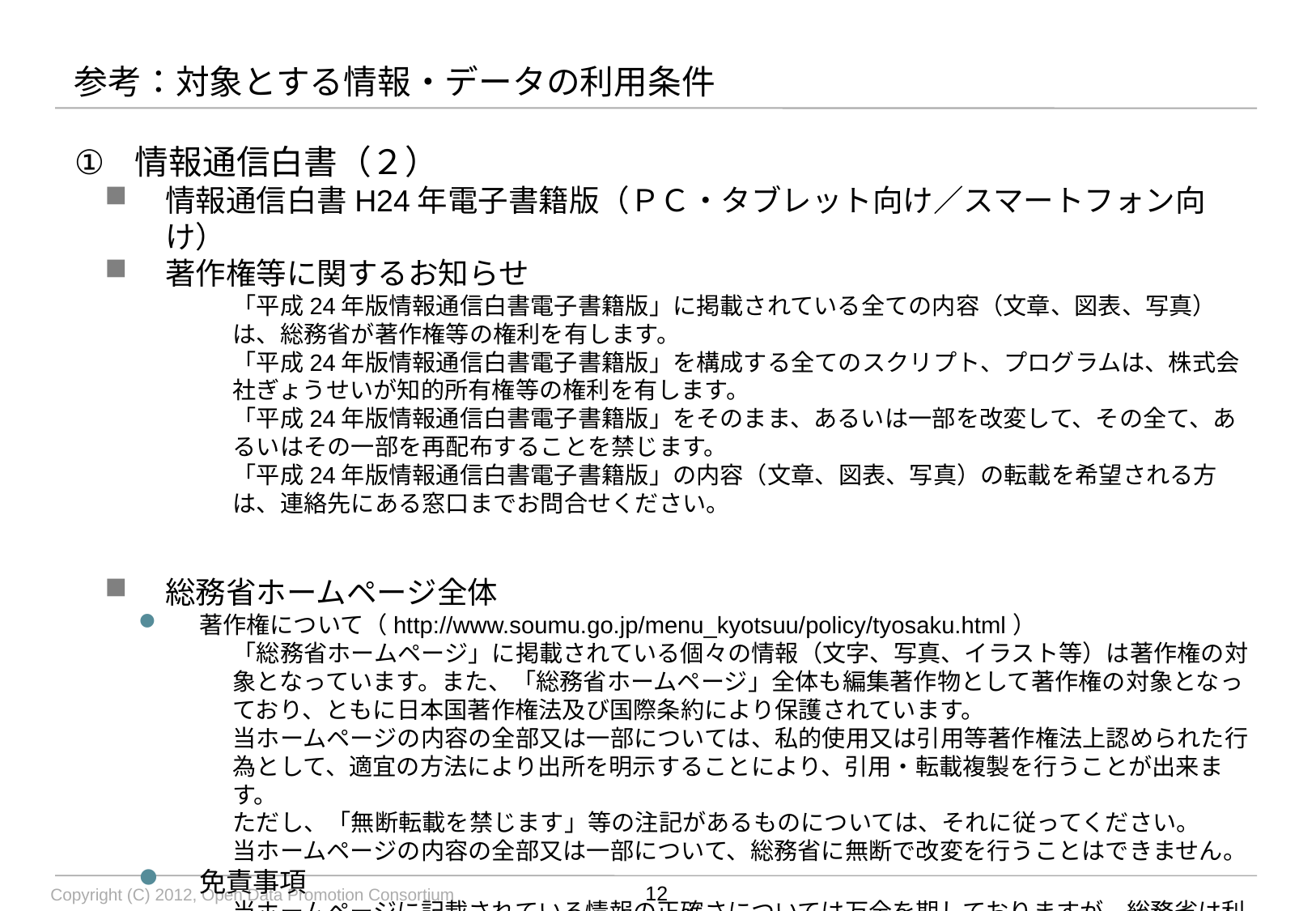

# 参考：対象とする情報・データの利用条件

情報通信白書（２）
情報通信白書H24年電子書籍版（ＰＣ・タブレット向け／スマートフォン向け）
著作権等に関するお知らせ
「平成24年版情報通信白書電子書籍版」に掲載されている全ての内容（文章、図表、写真）は、総務省が著作権等の権利を有します。
「平成24年版情報通信白書電子書籍版」を構成する全てのスクリプト、プログラムは、株式会社ぎょうせいが知的所有権等の権利を有します。
「平成24年版情報通信白書電子書籍版」をそのまま、あるいは一部を改変して、その全て、あるいはその一部を再配布することを禁じます。
「平成24年版情報通信白書電子書籍版」の内容（文章、図表、写真）の転載を希望される方は、連絡先にある窓口までお問合せください。

総務省ホームページ全体
著作権について（http://www.soumu.go.jp/menu_kyotsuu/policy/tyosaku.html）
「総務省ホームページ」に掲載されている個々の情報（文字、写真、イラスト等）は著作権の対象となっています。また、「総務省ホームページ」全体も編集著作物として著作権の対象となっており、ともに日本国著作権法及び国際条約により保護されています。
当ホームページの内容の全部又は一部については、私的使用又は引用等著作権法上認められた行為として、適宜の方法により出所を明示することにより、引用・転載複製を行うことが出来ます。
ただし、「無断転載を禁じます」等の注記があるものについては、それに従ってください。
当ホームページの内容の全部又は一部について、総務省に無断で改変を行うことはできません。
免責事項
当ホームページに記載されている情報の正確さについては万全を期しておりますが、総務省は利用者が当ホームページの情報を用いて行う一切の行為について、何ら責任を負うものではありません。
12
Copyright (C) 2012, Open Data Promotion Consortium